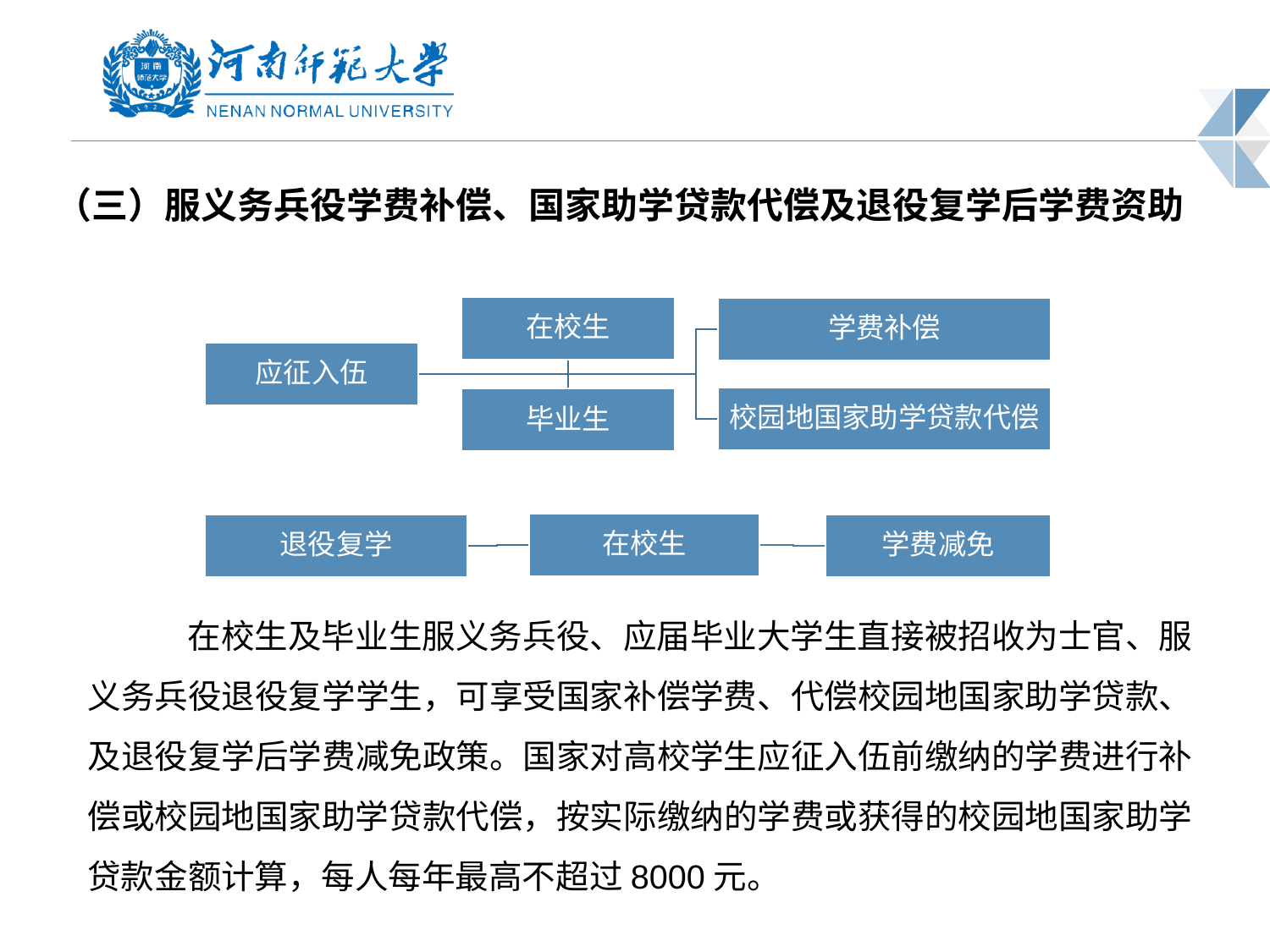

（三）服义务兵役学费补偿、国家助学贷款代偿及退役复学后学费资助
应征入伍
学费补偿
校园地国家助学贷款代偿
在校生
毕业生
退役复学
在校生
学费减免
在校生及毕业生服义务兵役、应届毕业大学生直接被招收为士官、服义务兵役退役复学学生，可享受国家补偿学费、代偿校园地国家助学贷款、及退役复学后学费减免政策。国家对高校学生应征入伍前缴纳的学费进行补偿或校园地国家助学贷款代偿，按实际缴纳的学费或获得的校园地国家助学贷款金额计算，每人每年最高不超过8000元。